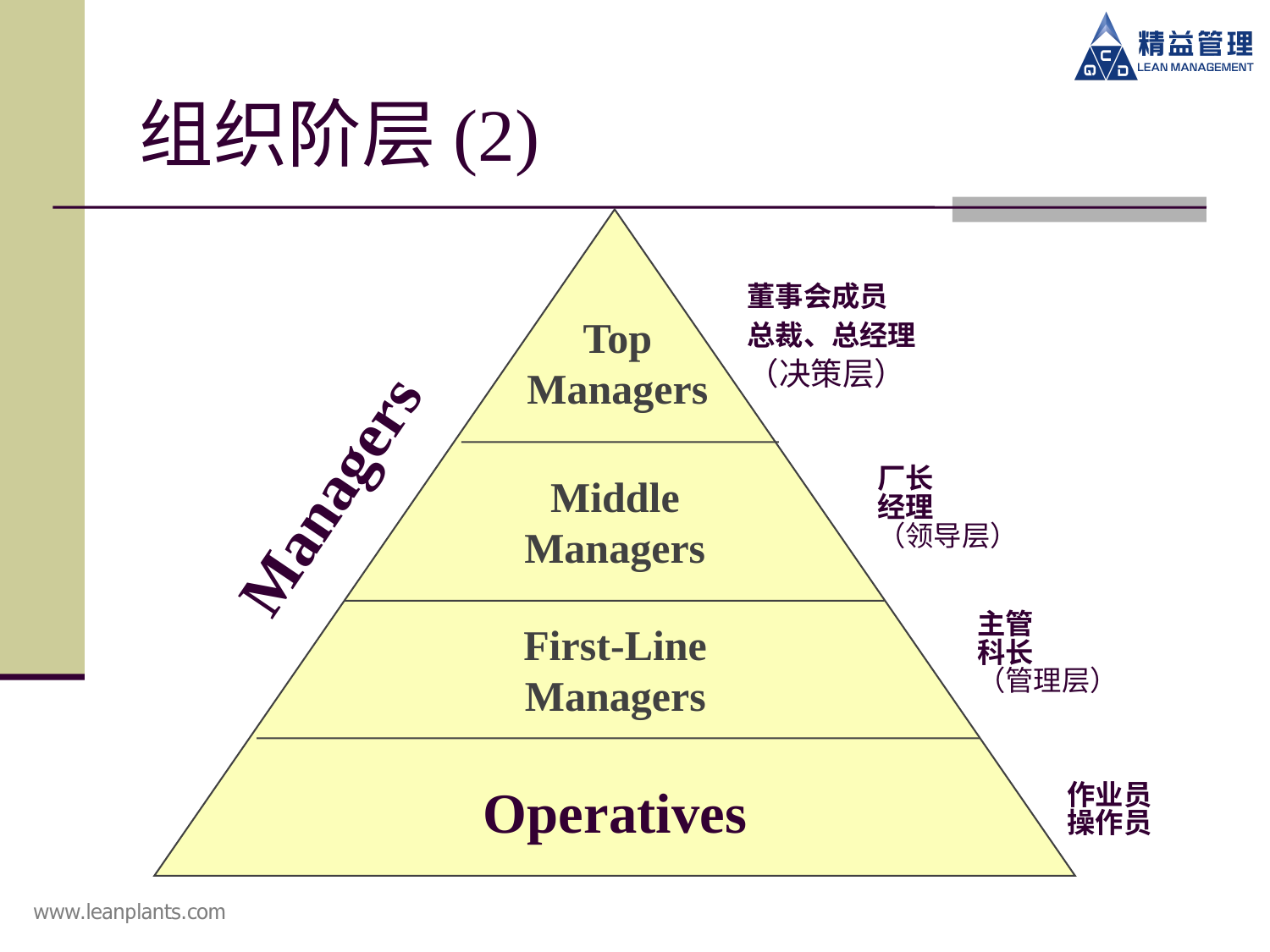

# 组织阶层(2)

Top
Managers
Managers

Middle
Managers

First-Line
Managers

Operatives
董事会成员
总裁、总经理
（决策层）
厂长
经理
（领导层）
主管
科长
（管理层）

作业员
操作员